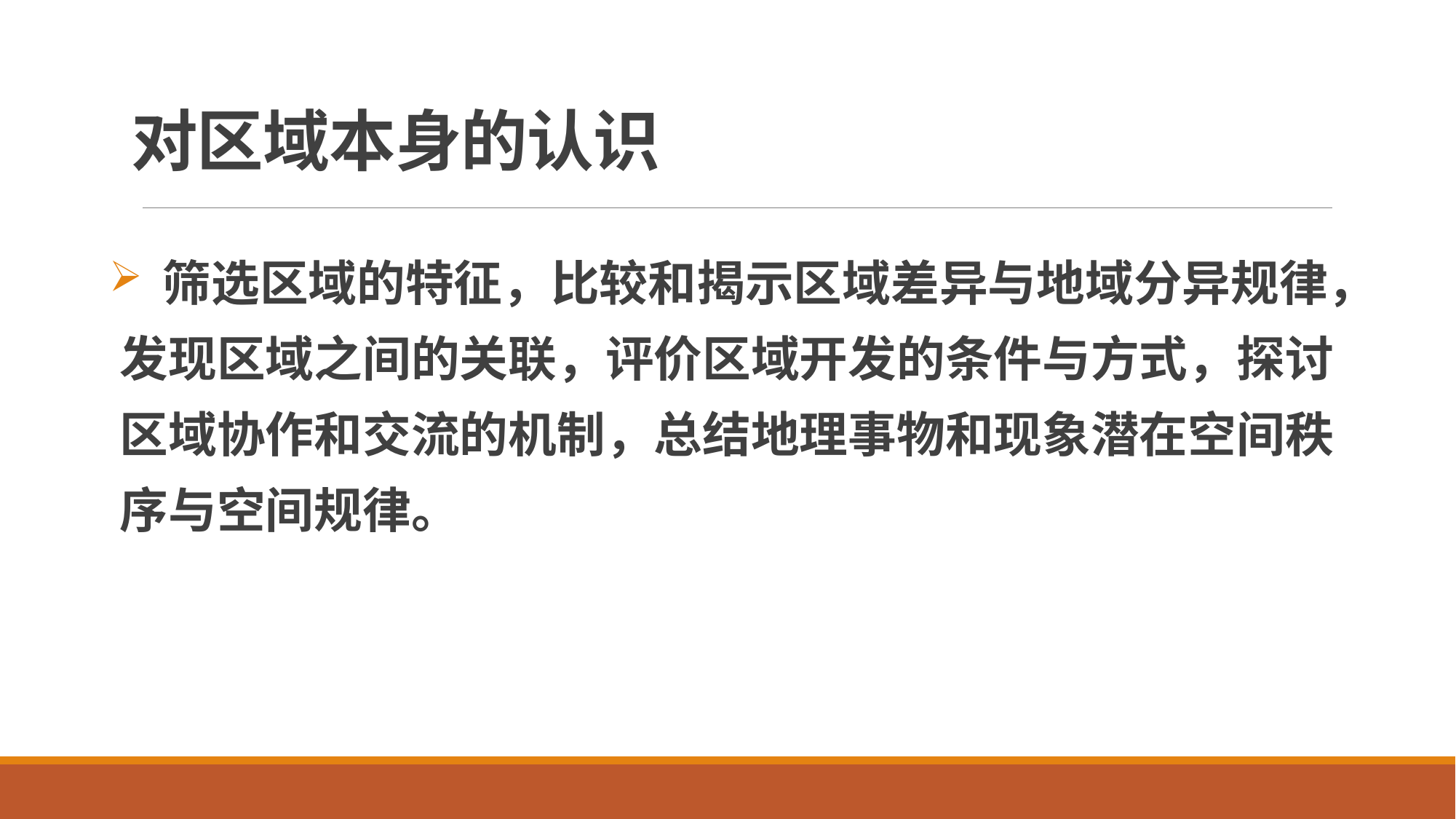

# 对区域本身的认识
 筛选区域的特征，比较和揭示区域差异与地域分异规律，发现区域之间的关联，评价区域开发的条件与方式，探讨区域协作和交流的机制，总结地理事物和现象潜在空间秩序与空间规律。